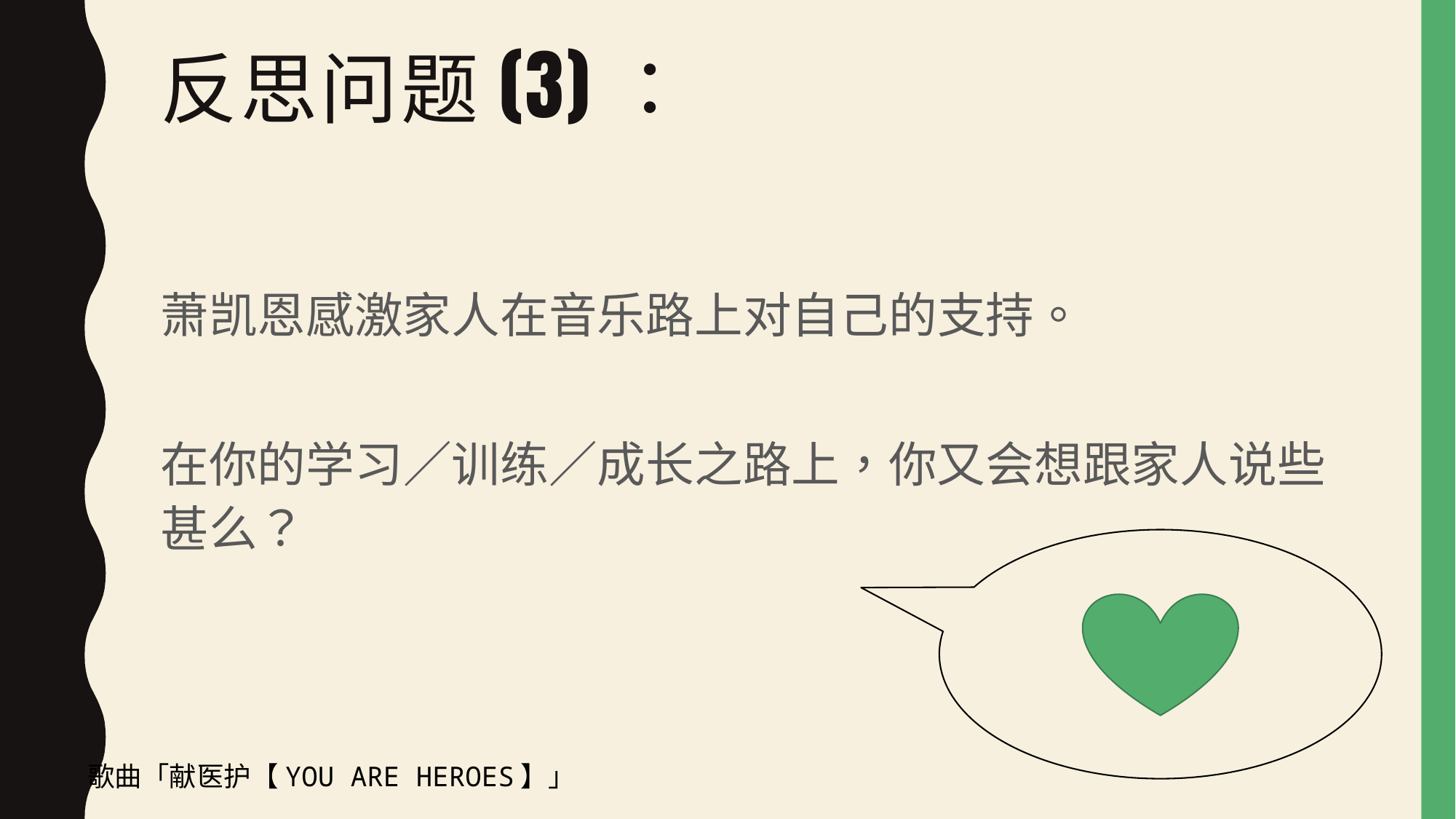

# 反思问题(3)：
萧凯恩感激家人在音乐路上对自己的支持。

在你的学习／训练／成长之路上，你又会想跟家人说些甚么？

歌曲「献医护【YOU ARE HEROES】」